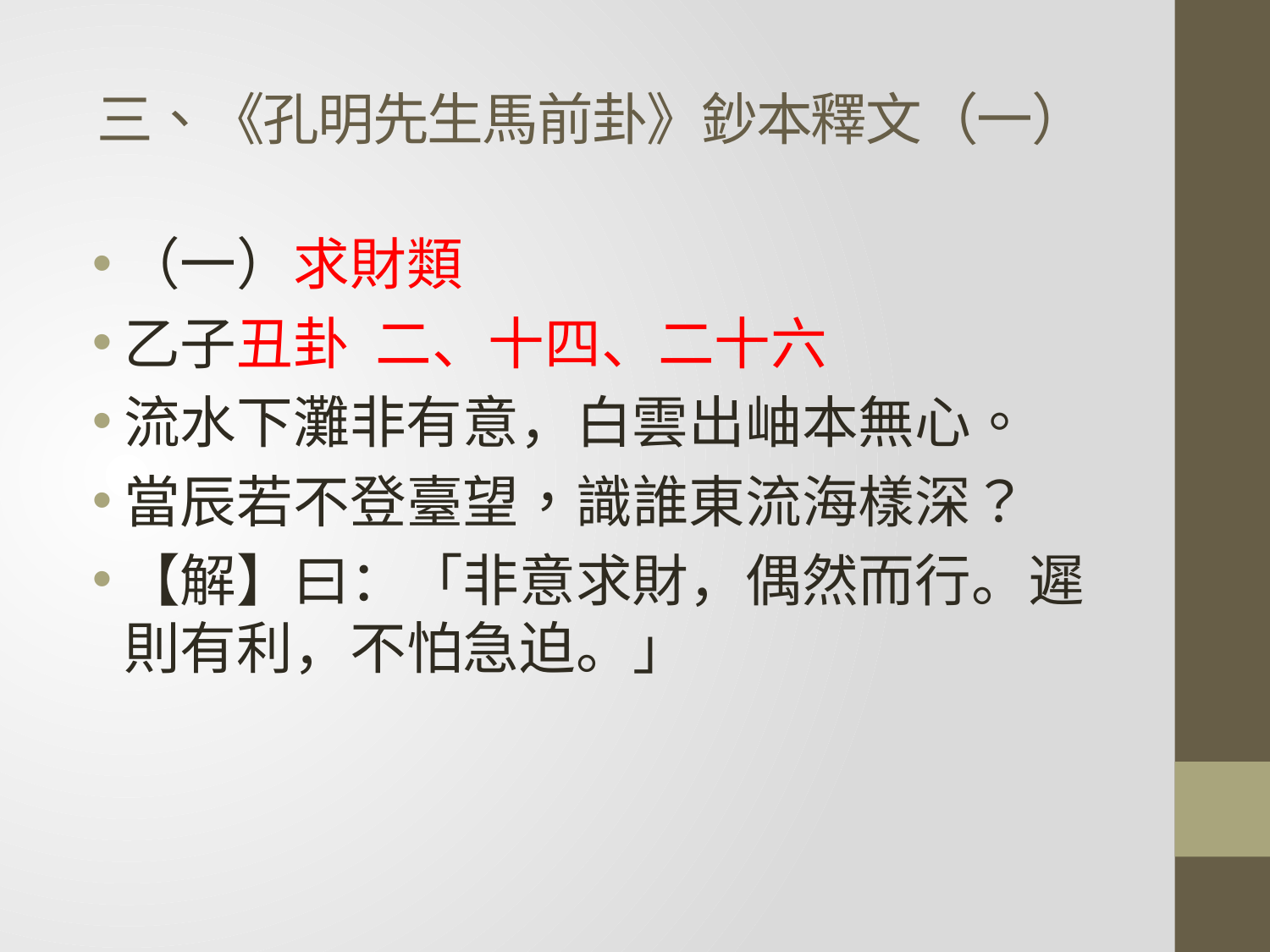

# 三、《孔明先生馬前卦》鈔本釋文（一）
（一）求財類
乙子丑卦  二、十四、二十六
流水下灘非有意，白雲出岫本無心。
當辰若不登臺望，識誰東流海樣深？
【解】曰：「非意求財，偶然而行。遲則有利，不怕急迫。」